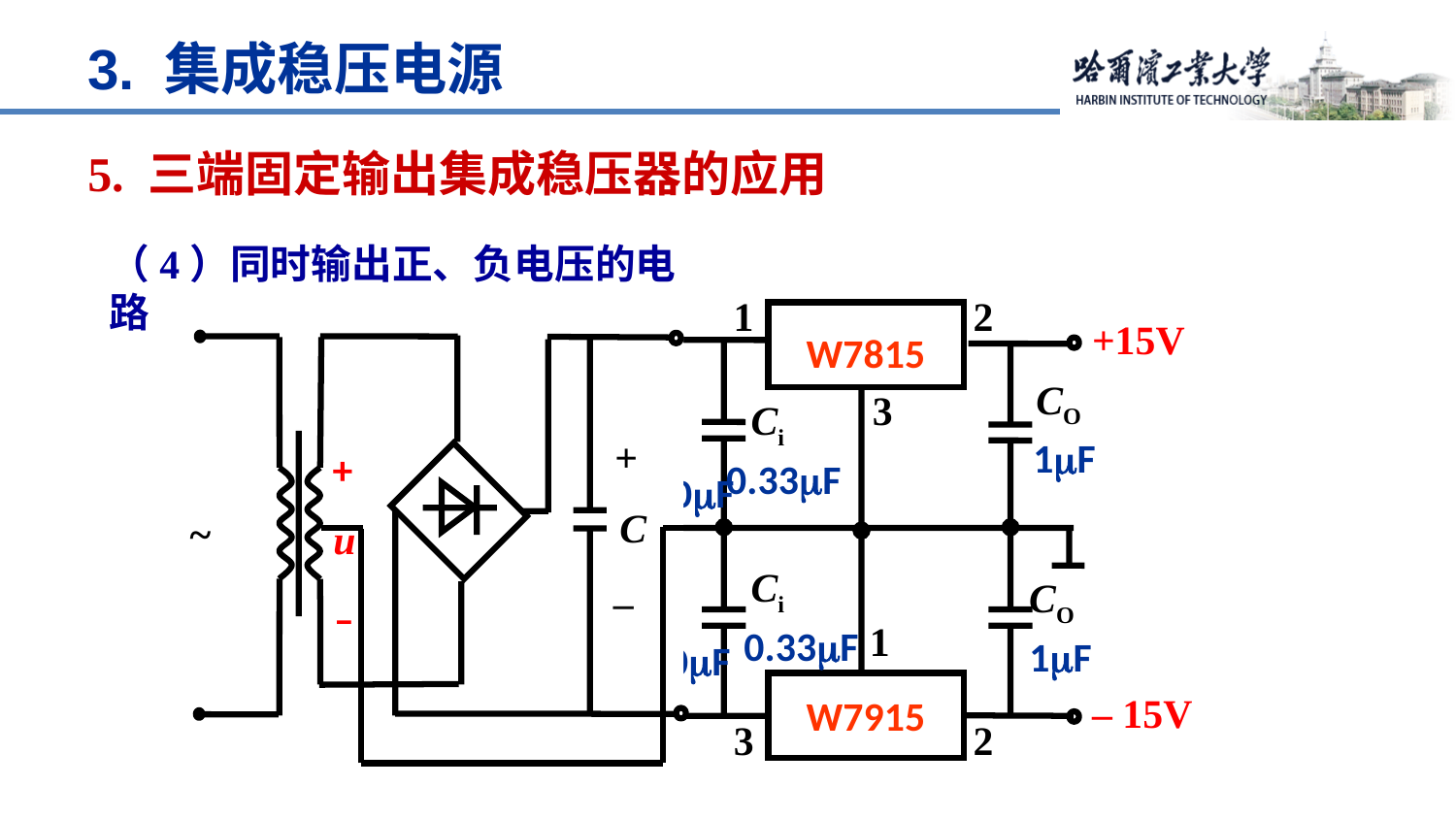

3. 集成稳压电源
5. 三端固定输出集成稳压器的应用
（4）同时输出正、负电压的电路
1
2
W7815
+15V

CO
+

3

Ci
 24V
C

1μF

0.33μF
1000μF

220V

Ci

+
CO

C

 24V
1
0.33μF

1μF
1000μF

W7915
– 15V

3
2

+
+
C
~
 u
–
–